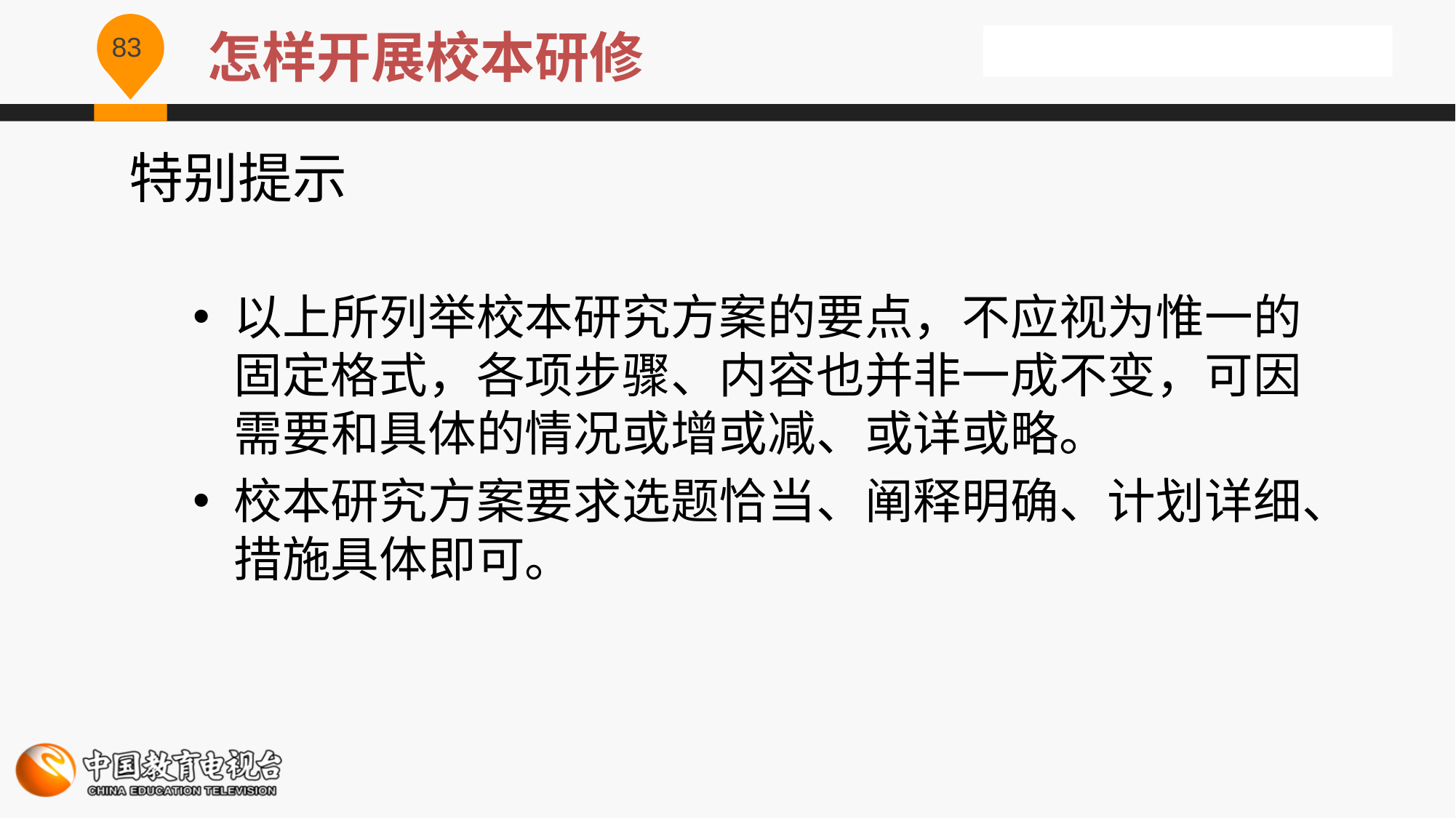

怎样开展校本研修
# 特别提示
以上所列举校本研究方案的要点，不应视为惟一的固定格式，各项步骤、内容也并非一成不变，可因需要和具体的情况或增或减、或详或略。
校本研究方案要求选题恰当、阐释明确、计划详细、措施具体即可。